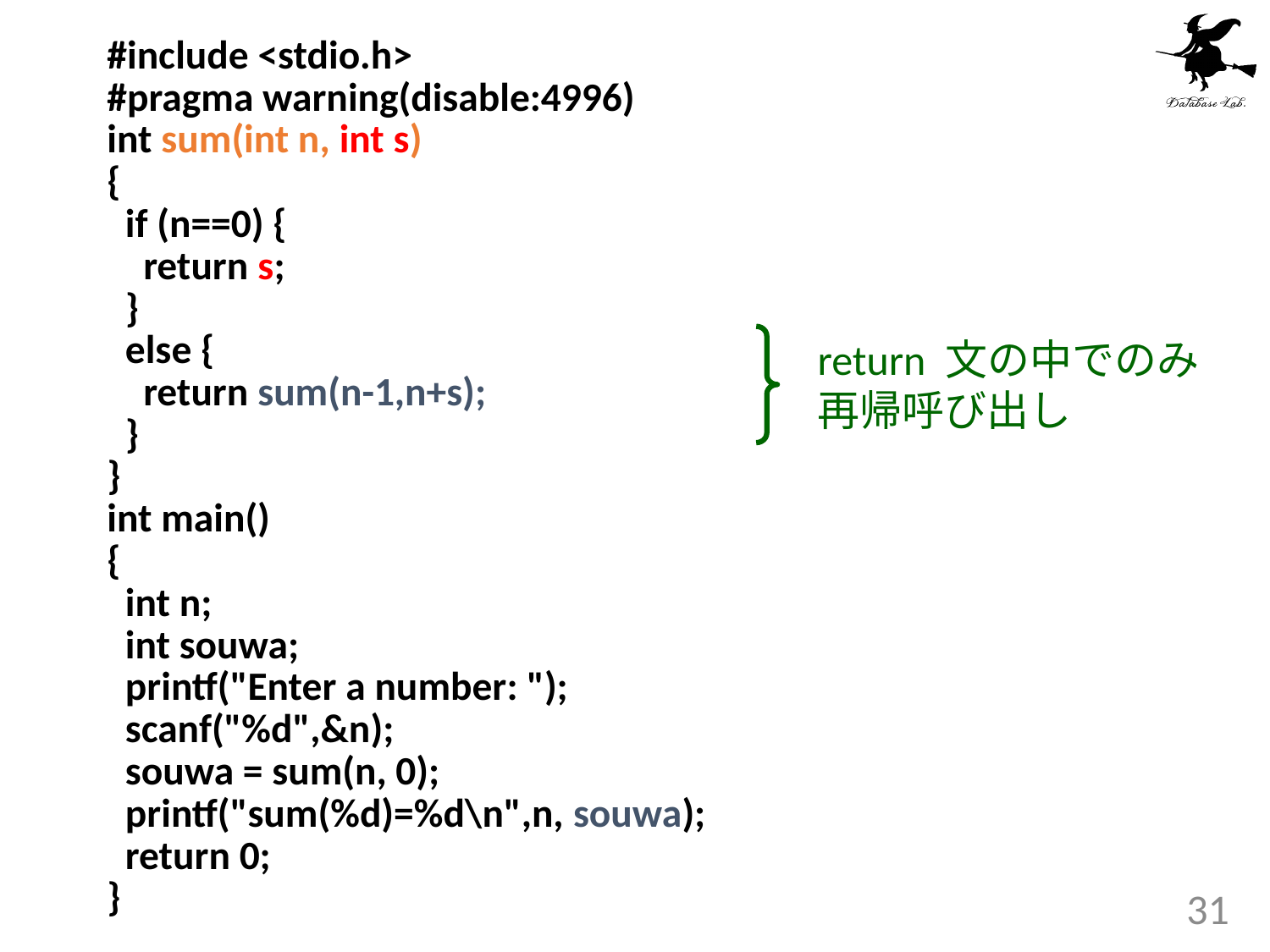

#include <stdio.h>
#pragma warning(disable:4996)
int sum(int n, int s)
{
  if (n==0) {
    return s;
  }
  else {
    return sum(n-1,n+s);
  }
}
int main()
{
  int n;
  int souwa;
  printf("Enter a number: ");
  scanf("%d",&n);
  souwa = sum(n, 0);
  printf("sum(%d)=%d\n",n, souwa);
  return 0;
}

return 文の中でのみ
再帰呼び出し
31